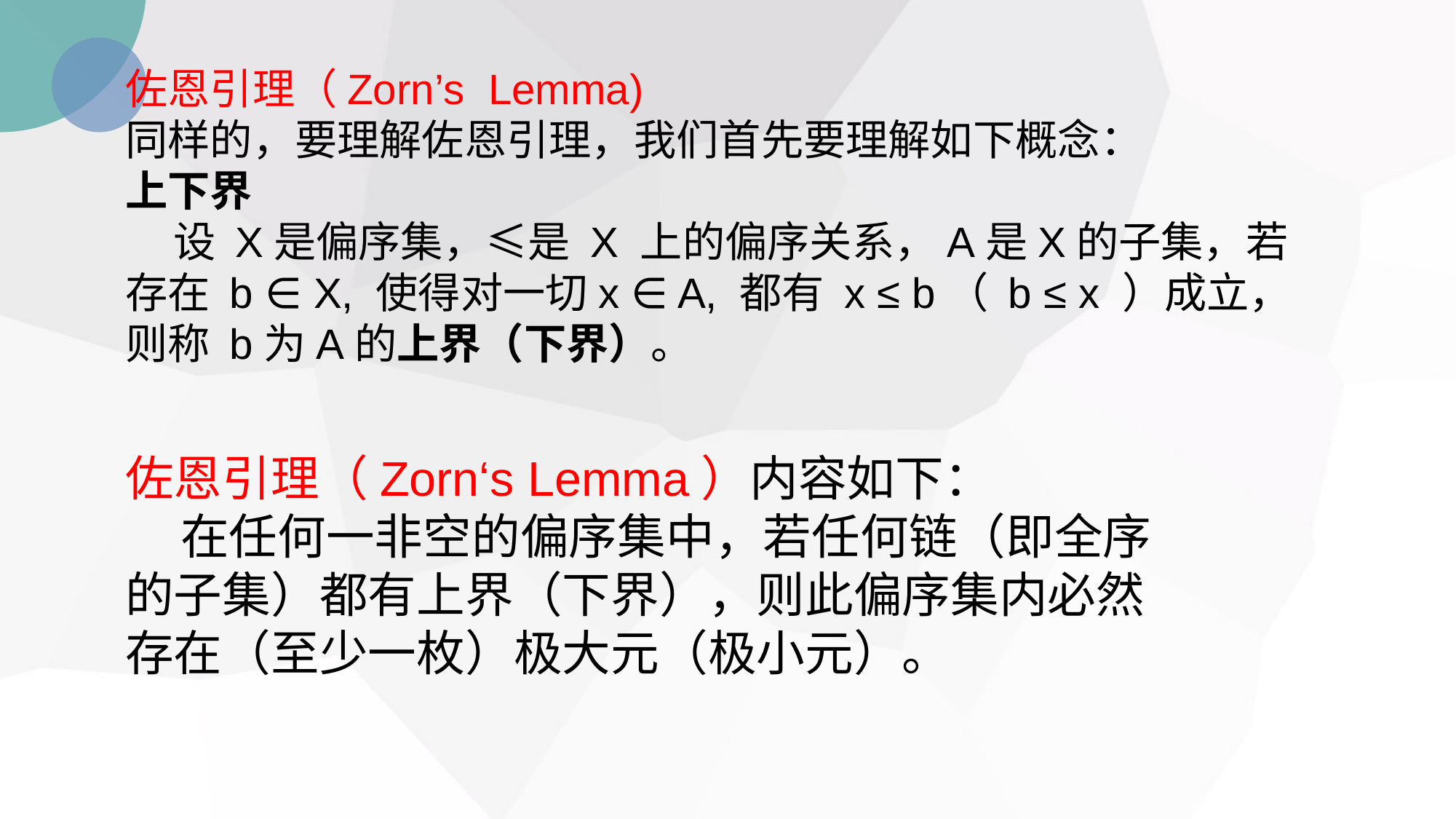

佐恩引理（Zorn’s  Lemma)
同样的，要理解佐恩引理，我们首先要理解如下概念：
上下界
    设 X是偏序集，≤是 X 上的偏序关系，A是X的子集，若存在 b ∈ X, 使得对一切x ∈ A, 都有 x ≤ b（ b ≤ x ）成立，则称 b为A的上界（下界）。

佐恩引理（Zorn‘s Lemma）内容如下：
    在任何一非空的偏序集中，若任何链（即全序的子集）都有上界（下界），则此偏序集内必然存在（至少一枚）极大元（极小元）。